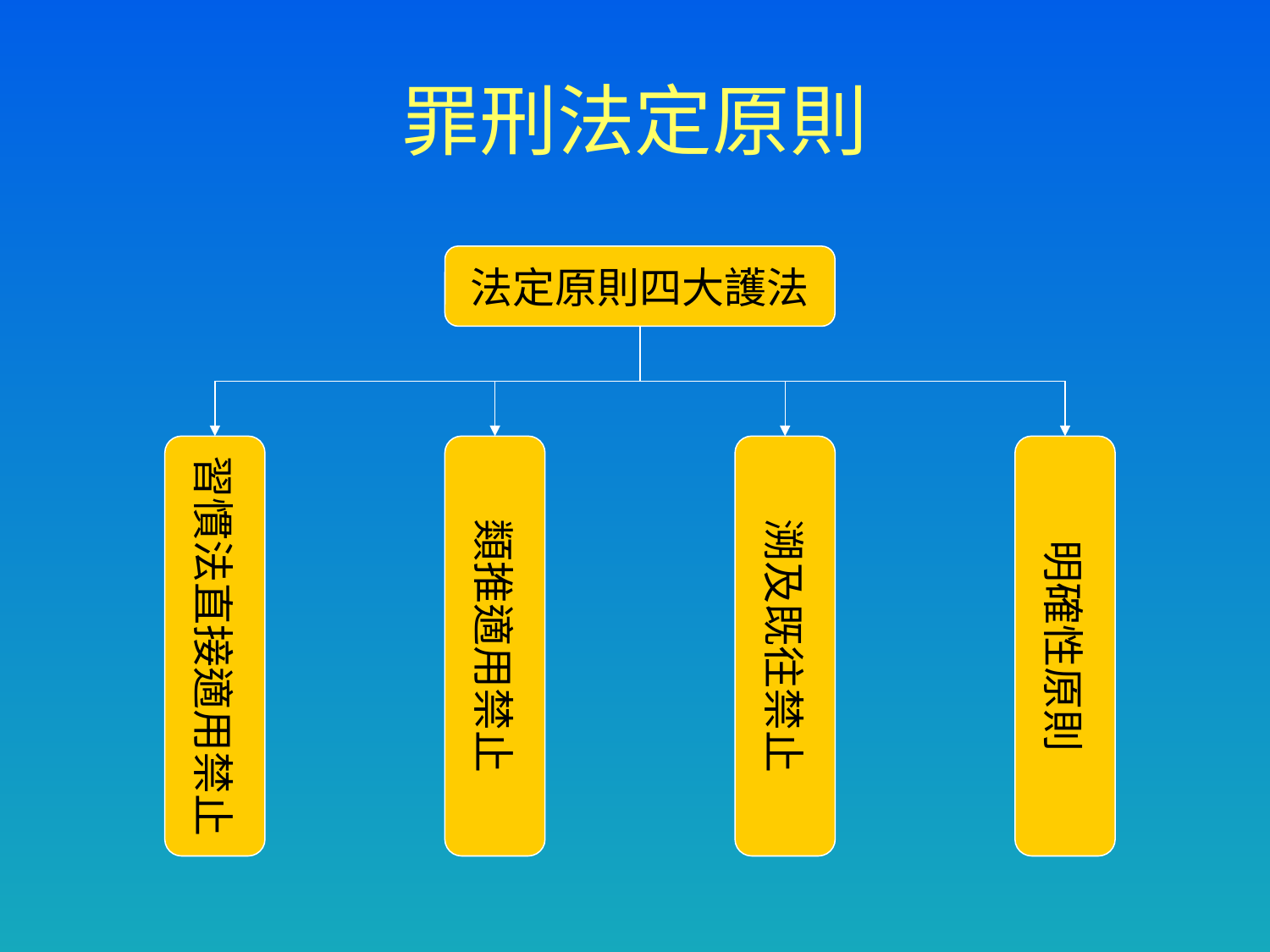

# 罪刑法定原則
法定原則四大護法
習慣法直接適用禁止
類推適用禁止
溯及既往禁止
明確性原則